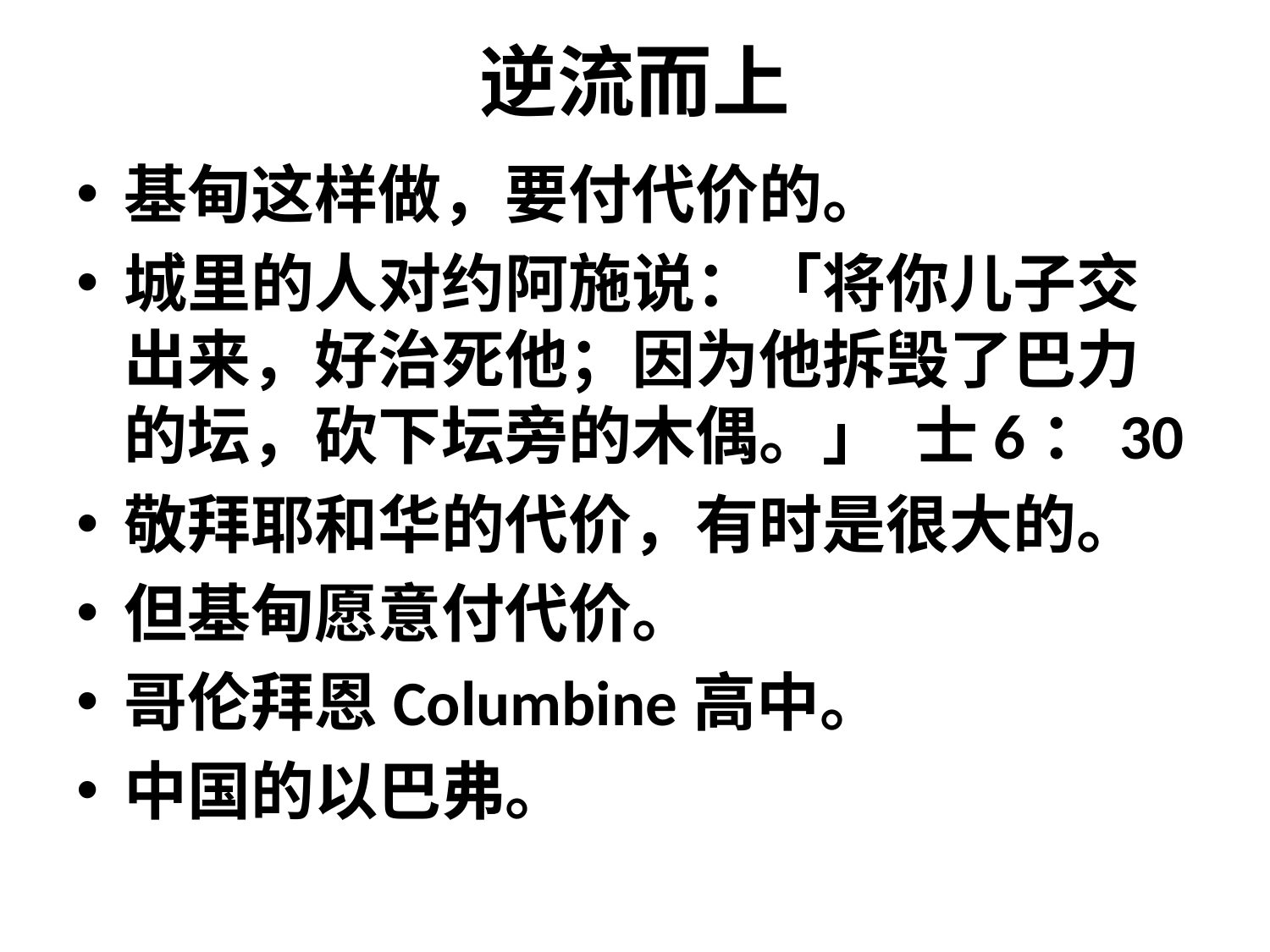

# 逆流而上
基甸这样做，要付代价的。
城里的人对约阿施说：「将你儿子交出来，好治死他；因为他拆毁了巴力的坛，砍下坛旁的木偶。」  士6：30
敬拜耶和华的代价，有时是很大的。
但基甸愿意付代价。
哥伦拜恩Columbine高中。
中国的以巴弗。